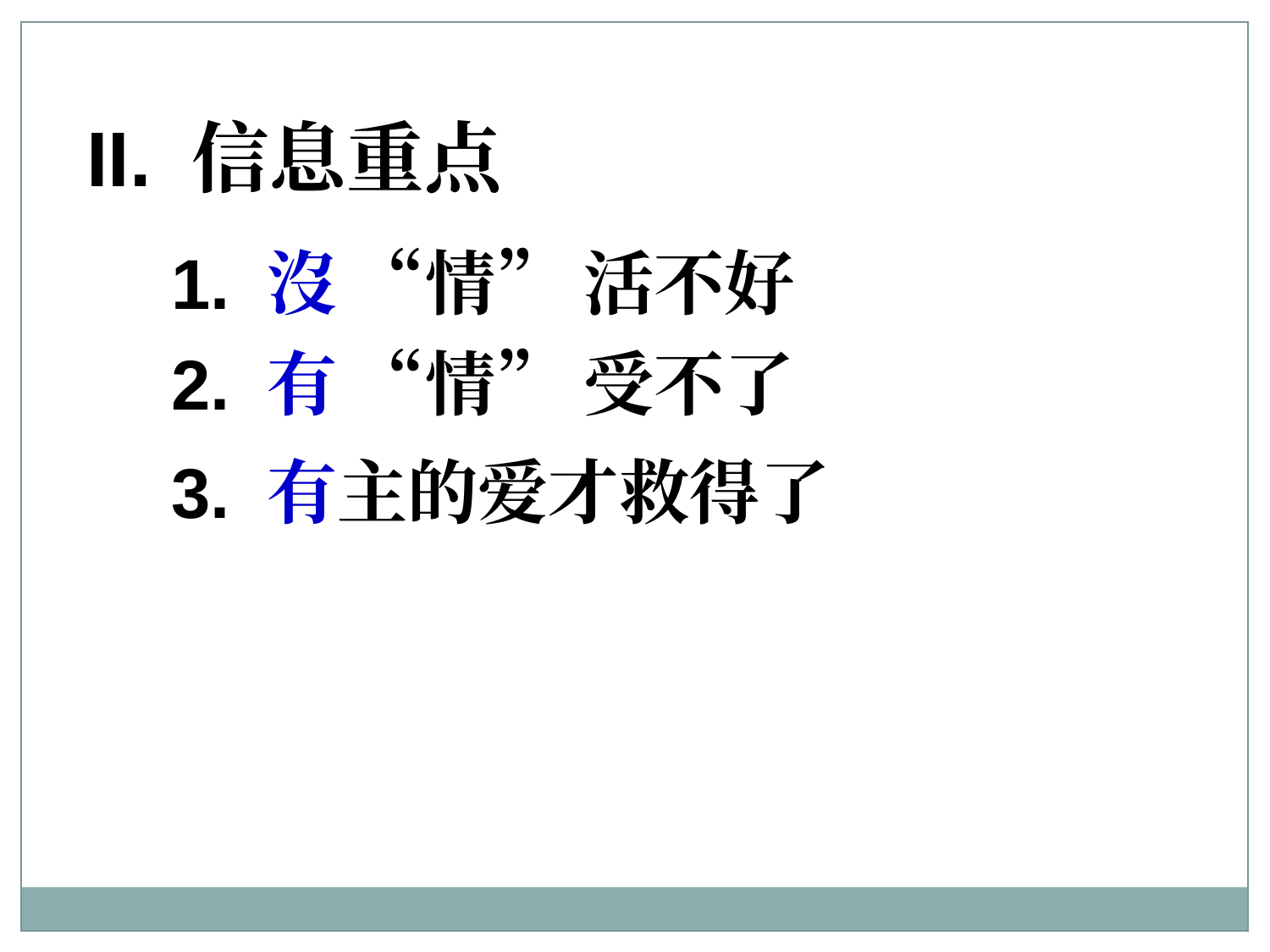

II. 信息重点
1. 沒 “情” 活不好
2. 有 “情” 受不了
3. 有主的爱才救得了